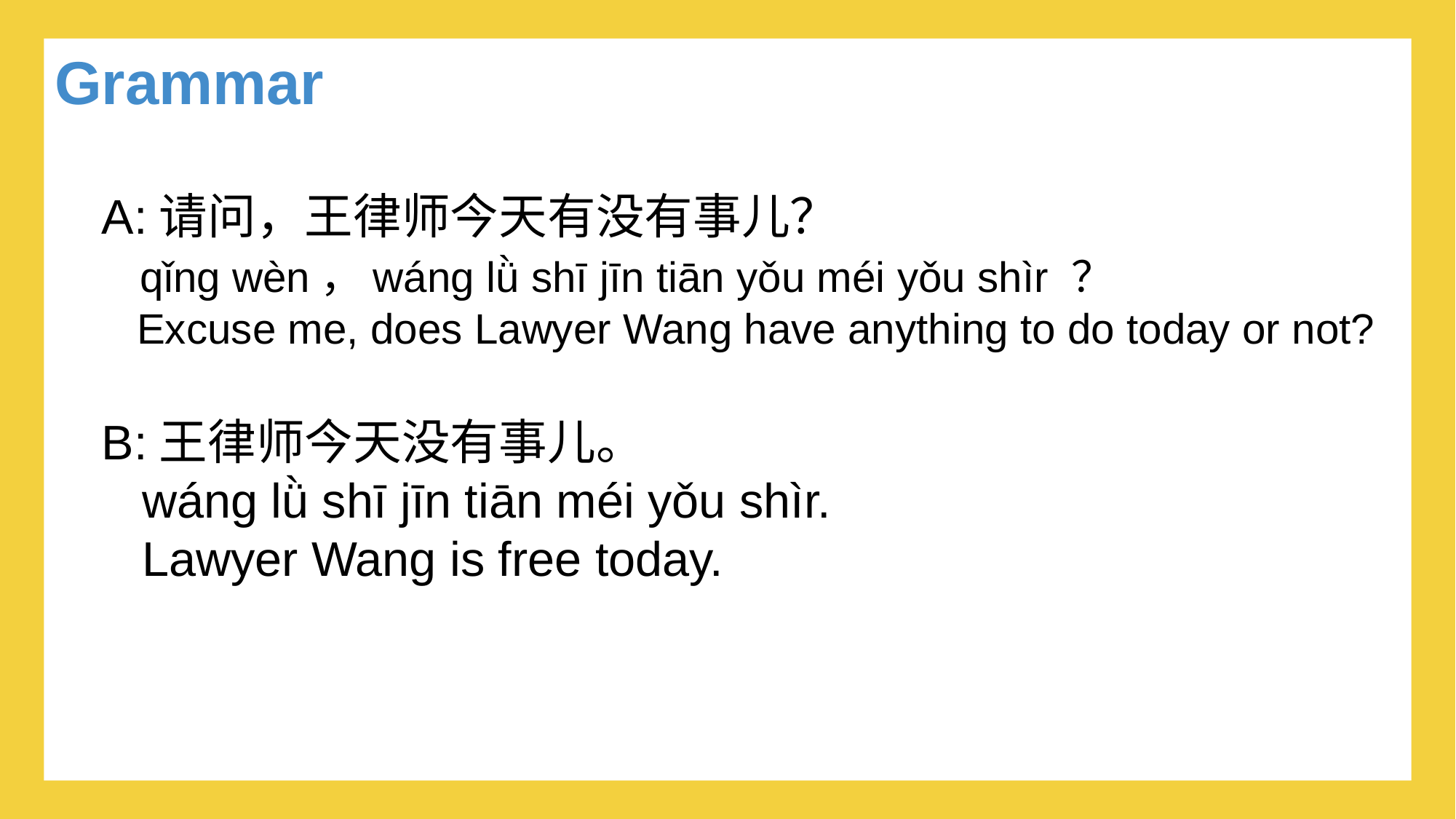

Grammar
ive
#
A:请问，王律师今天有没有事儿？
   qǐng wèn，wáng lǜ shī jīn tiān yǒu méi yǒu shìr ？
   Excuse me, does Lawyer Wang have anything to do today or not?

B:王律师今天没有事儿。
   wáng lǜ shī jīn tiān méi yǒu shìr.
   Lawyer Wang is free today.